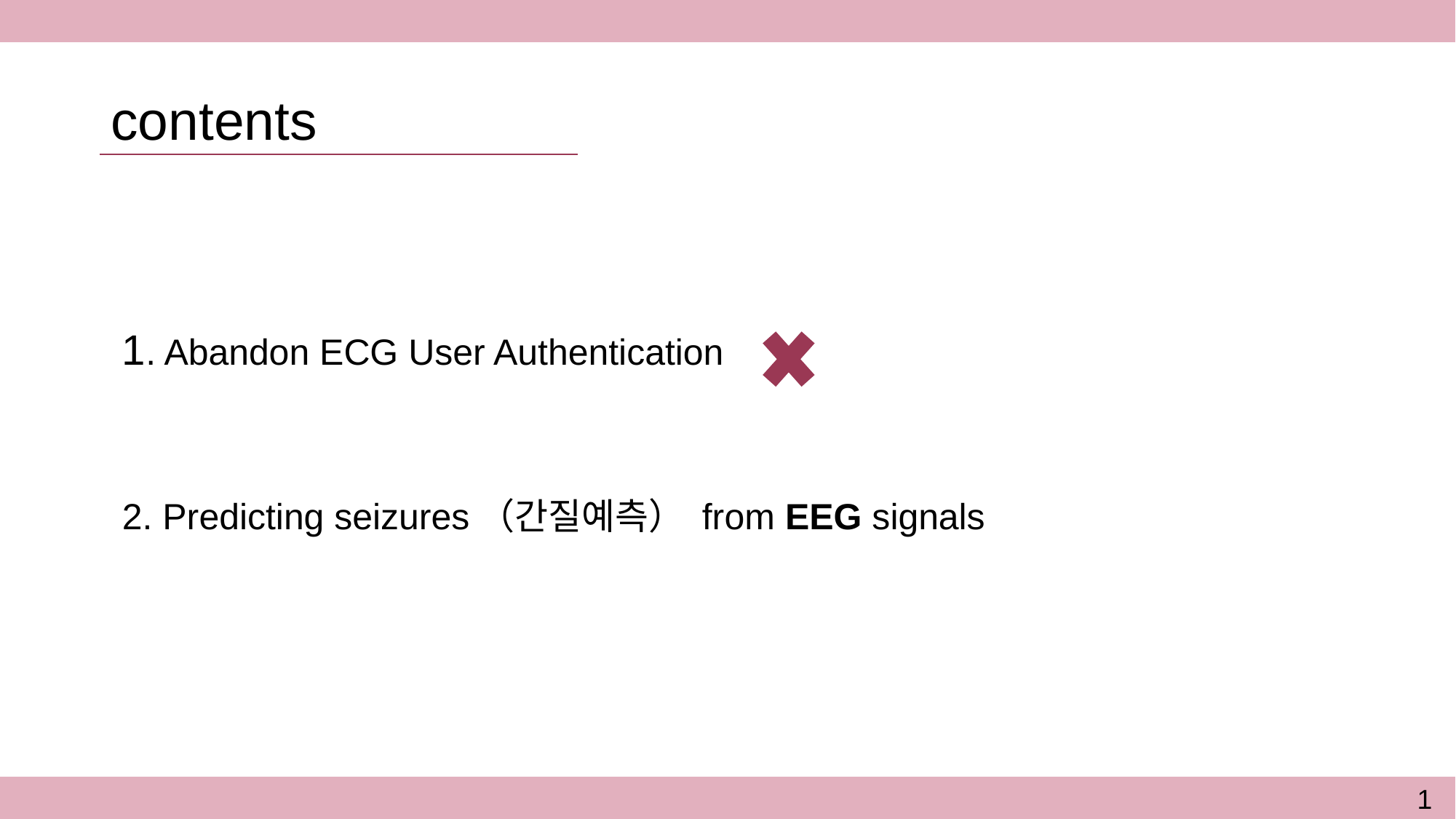

# contents

1. Abandon ECG User Authentication

2. Predicting seizures（간질예측） from EEG signals

1